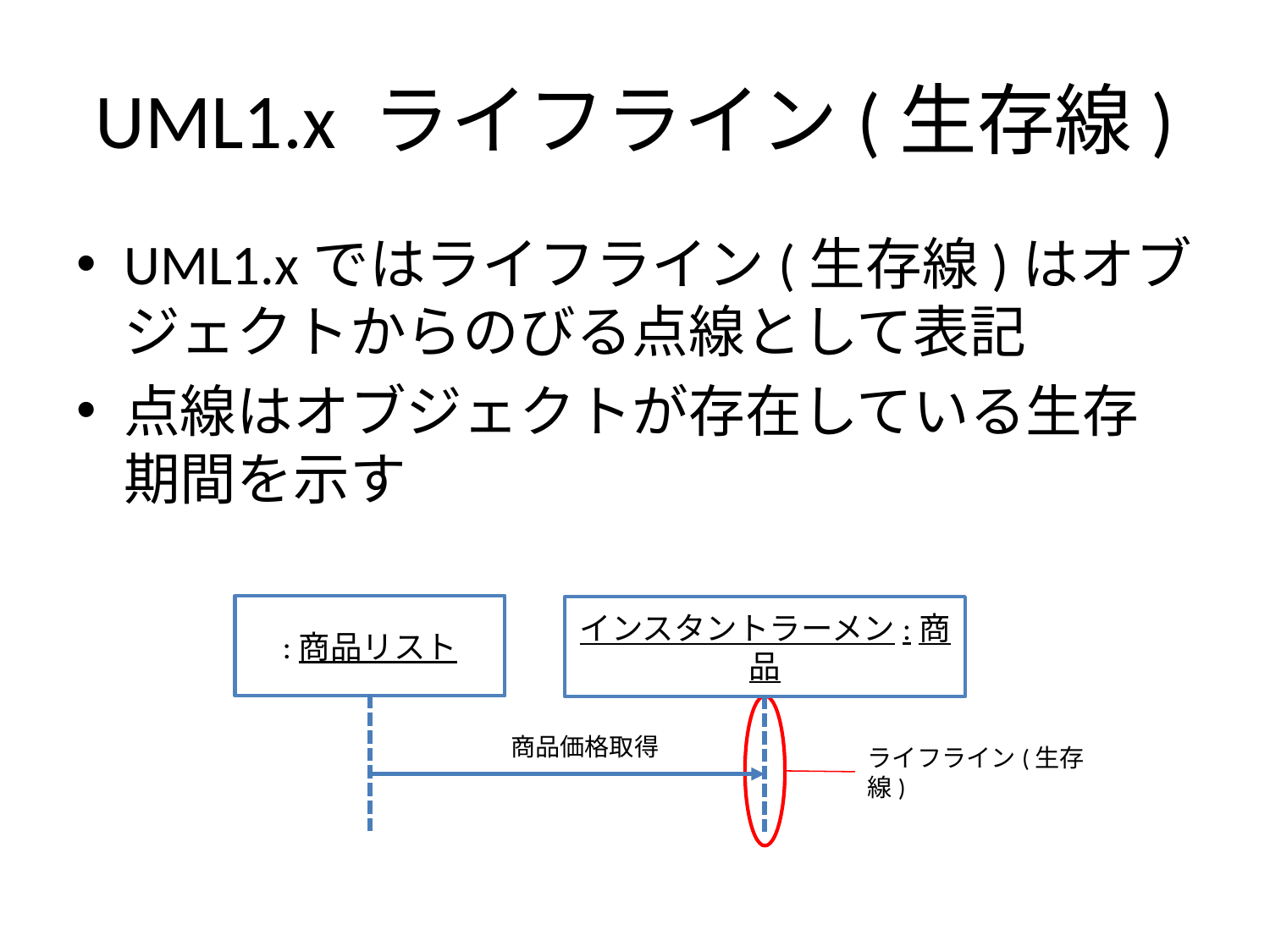

# UML1.x ライフライン(生存線)
UML1.xではライフライン(生存線)はオブジェクトからのびる点線として表記
点線はオブジェクトが存在している生存期間を示す
:商品リスト
インスタントラーメン:商品

商品価格取得
ライフライン(生存線)